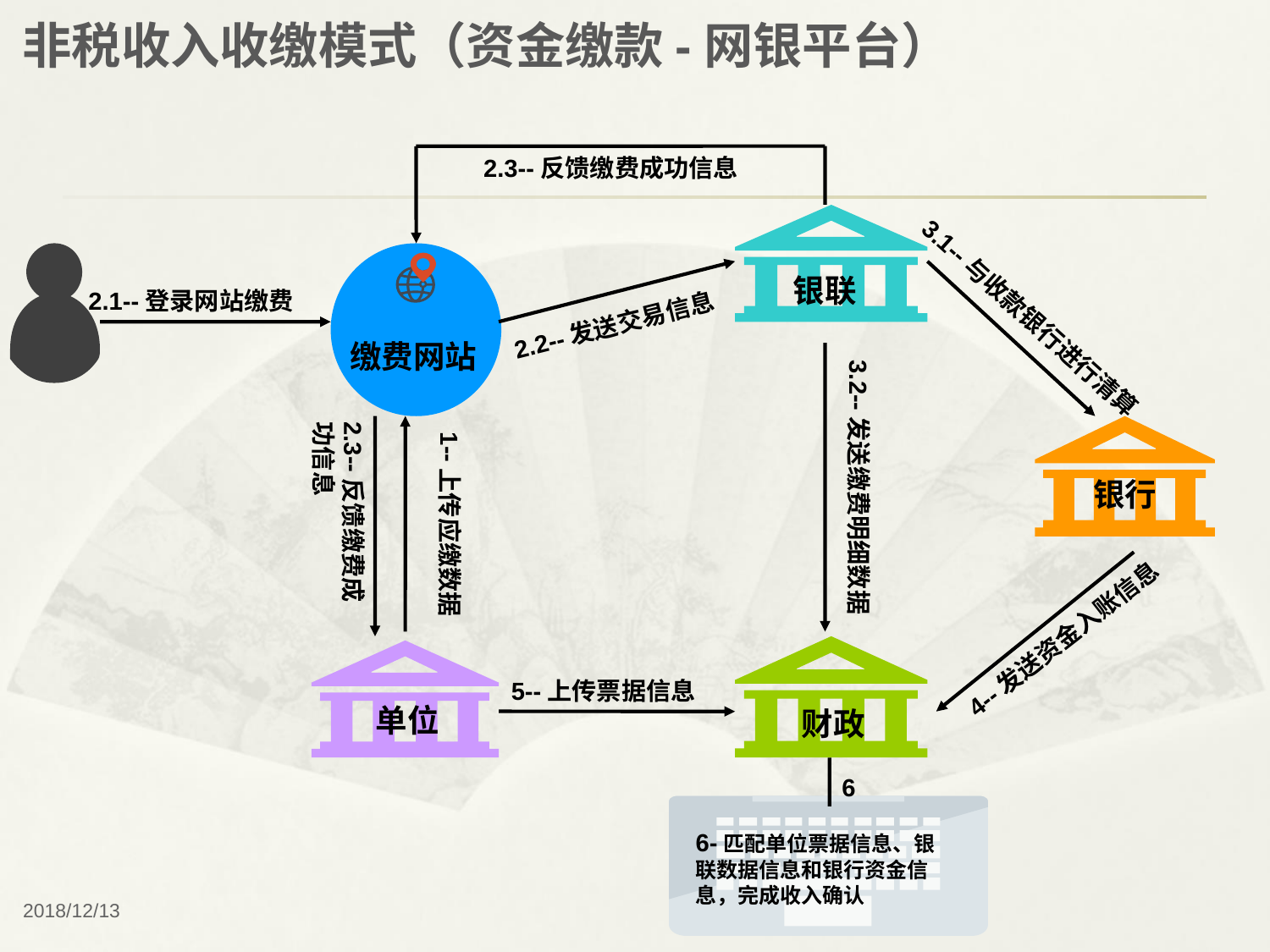

非税收入收缴模式（资金缴款-网银平台）

2.3--反馈缴费成功信息

银联

缴费网站

2.2--发送交易信息

3.1--与收款银行进行清算
2.1--登录网站缴费

3.2--发送缴费明细数据
2.3--反馈缴费成功信息

1--上传应缴数据

 银行

4--发送资金入账信息

财政

 单位
5--上传票据信息

6

6-匹配单位票据信息、银联数据信息和银行资金信息，完成收入确认

2018/12/13